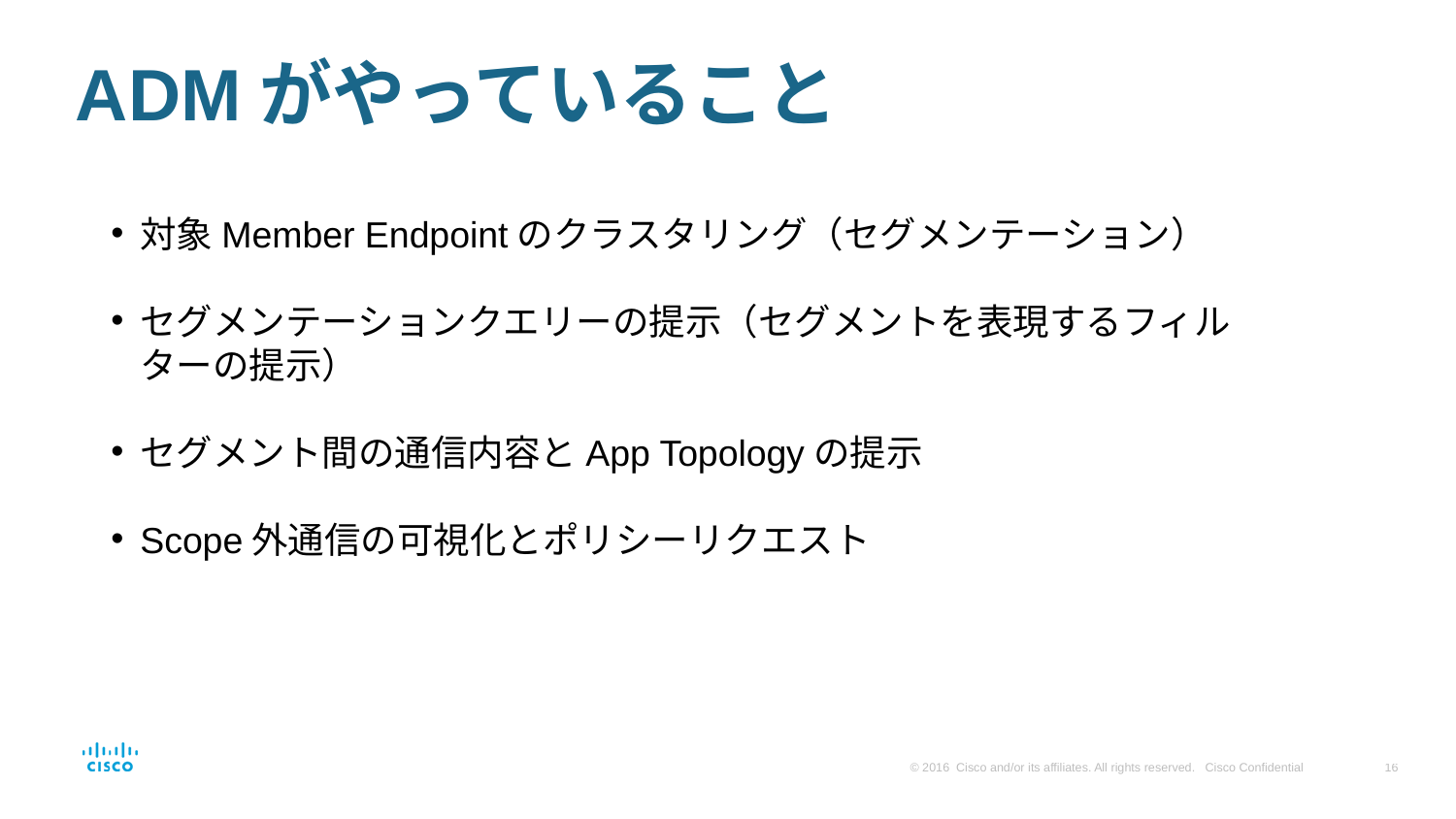

# ADMがやっていること
対象Member Endpointのクラスタリング（セグメンテーション）

セグメンテーションクエリーの提示（セグメントを表現するフィルターの提示）

セグメント間の通信内容とApp Topologyの提示

Scope外通信の可視化とポリシーリクエスト